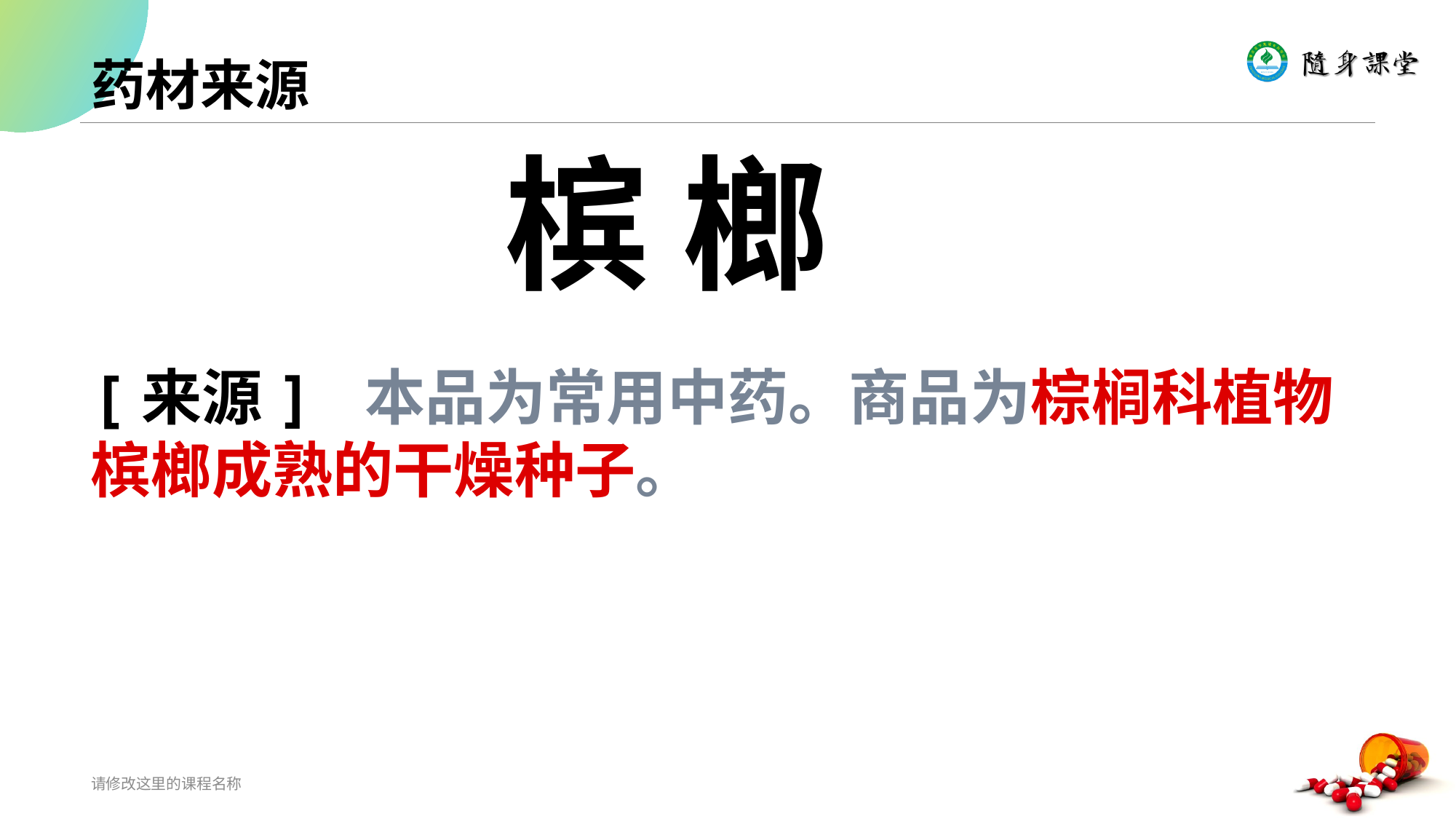

# 药材来源
 槟 榔

[来源] 本品为常用中药。商品为棕榈科植物槟榔成熟的干燥种子。
请修改这里的课程名称
4